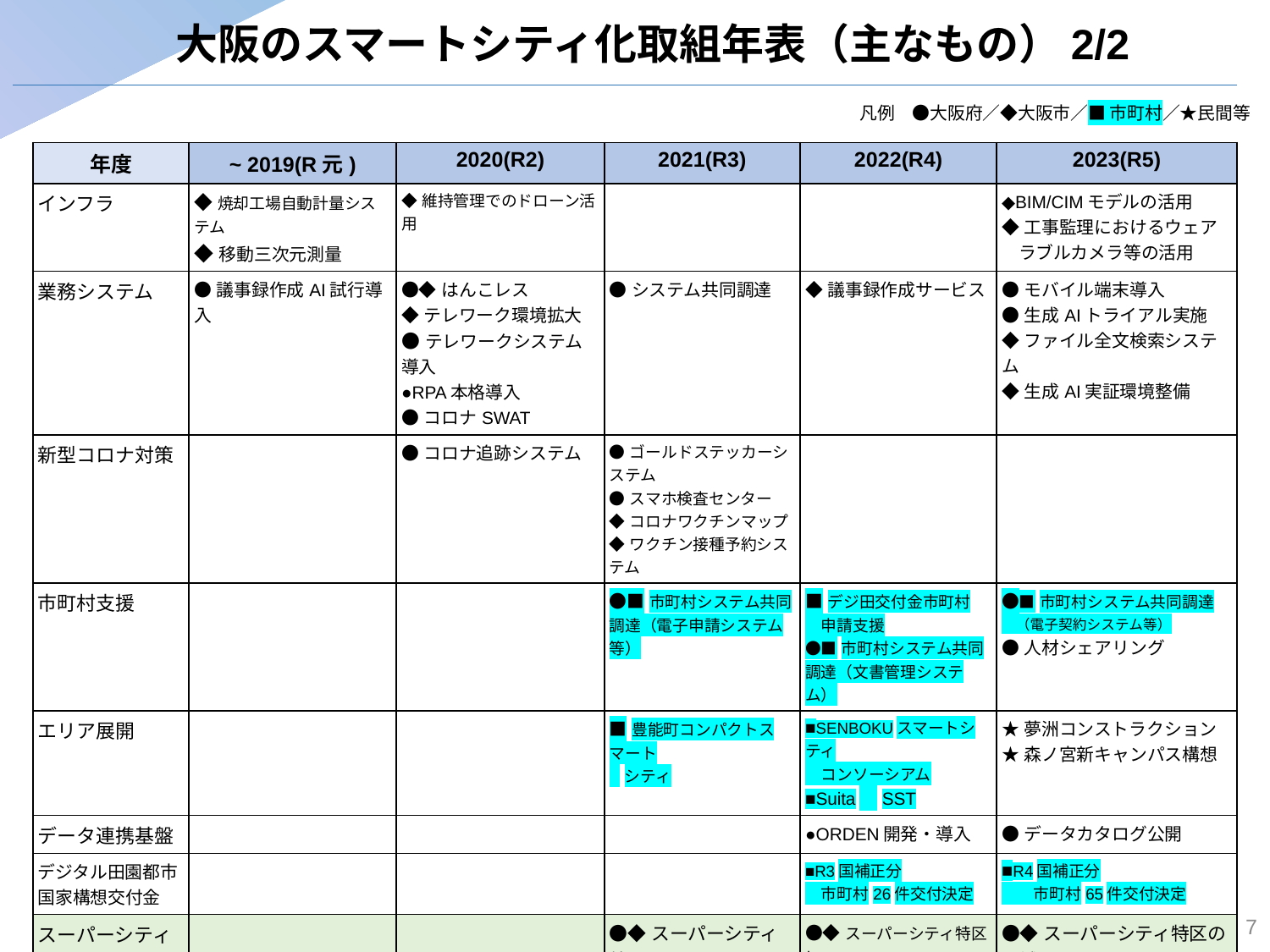

大阪のスマートシティ化取組年表（主なもの）2/2
凡例　●大阪府／◆大阪市／■ 市町村／★民間等
| 年度 | ~ 2019(R元) | 2020(R2) | 2021(R3) | 2022(R4) | 2023(R5) |
| --- | --- | --- | --- | --- | --- |
| インフラ | ◆焼却工場自動計量システム ◆移動三次元測量 | ◆維持管理でのドローン活用 |  |  | ◆BIM/CIMモデルの活用 ◆工事監理におけるウェア ラブルカメラ等の活用 |
| 業務システム | ●議事録作成AI試行導入 | ●◆はんこレス ◆テレワーク環境拡大 ●テレワークシステム導入 ●RPA本格導入 ●コロナSWAT | ●システム共同調達 | ◆議事録作成サービス | ●モバイル端末導入 ●生成AIトライアル実施 ◆ファイル全文検索システム ◆生成AI実証環境整備 |
| 新型コロナ対策 |  | ●コロナ追跡システム | ●ゴールドステッカーシステム ●スマホ検査センター ◆コロナワクチンマップ ◆ワクチン接種予約システム |  |  |
| 市町村支援 |  |  | ●■市町村システム共同調達（電子申請システム等） | ■デジ田交付金市町村 　申請支援 ●■市町村システム共同調達（文書管理システム） | ●■市町村システム共同調達 　（電子契約システム等） ●人材シェアリング |
| エリア展開 |  |  | ■豊能町コンパクトスマート シティ | ■SENBOKUスマートシティ 　コンソーシアム ■Suita　SST | ★夢洲コンストラクション ★森ノ宮新キャンパス構想 |
| データ連携基盤 |  |  |  | ●ORDEN開発・導入 | ●データカタログ公開 |
| デジタル田園都市 国家構想交付金 |  |  |  | ■R3国補正分 　市町村26件交付決定 | ■R4国補正分 　　市町村65件交付決定 |
| スーパーシティ |  |  | ●◆スーパーシティ特区 　の公募に応募 | ●◆スーパーシティ特区に 　指定 (閣議決定) ●◆スーパーシティ全体計画　 　の作成 | ●◆スーパーシティ特区の区域 　計画認定（内閣総理大臣） |
| 組織・体制 | ●スマートシティ戦略準備室 | ●スマートシティ戦略部 ◆スマートシティ推進担当 ●OSPF／GovTech大阪 |  | デジタル統括室 ●住民サービス向上TF | ●ライドシェアPT ●新モビリティPT |
| 戦略会議 （戦略策定） | 第1回～第7回 （戦略Ver.1.0） | 第８回 | 第９回、第10回 （戦略ver.2.0） |  | 第11回（今回） |
7